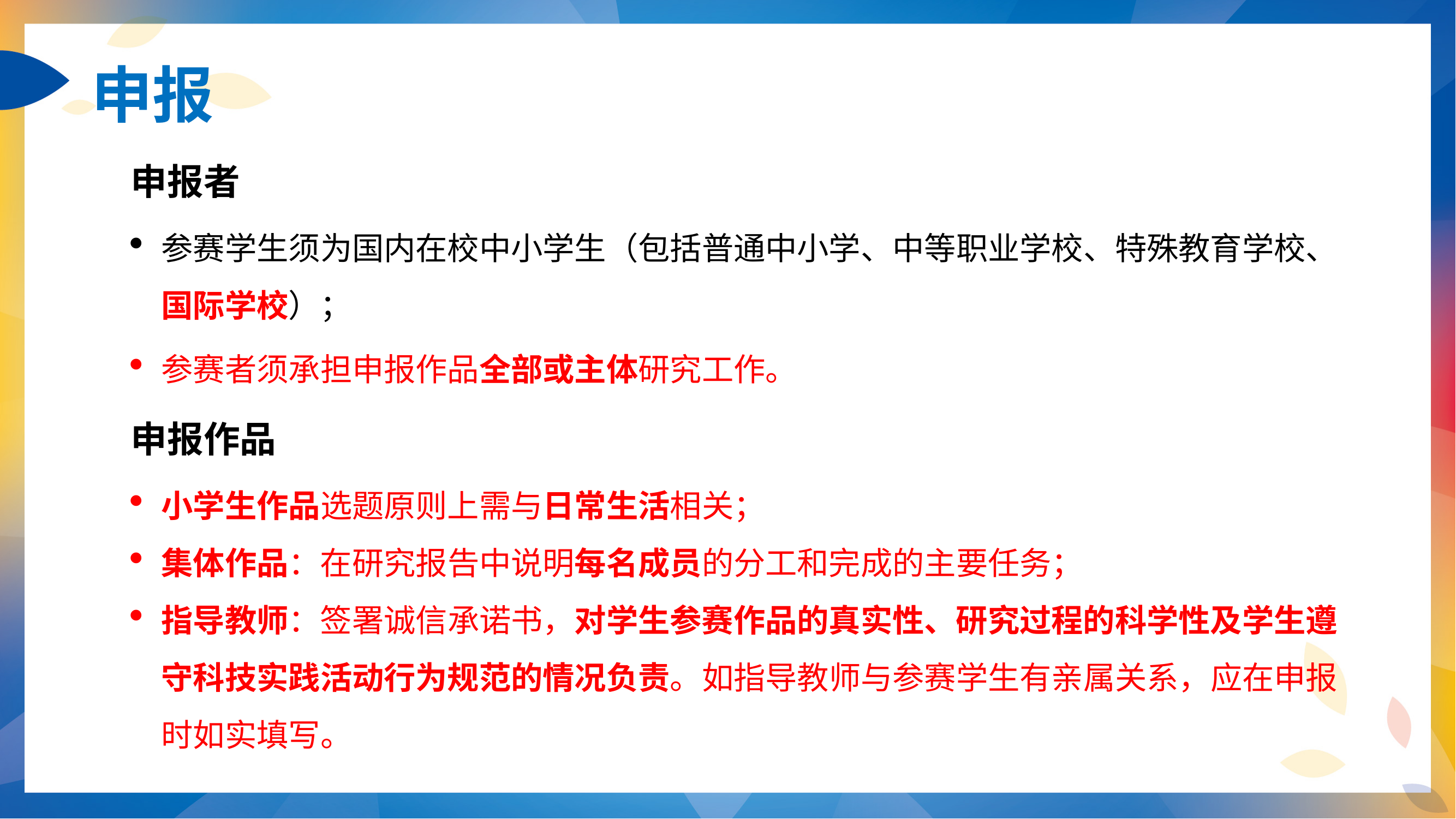

申报
申报者
参赛学生须为国内在校中小学生（包括普通中小学、中等职业学校、特殊教育学校、国际学校）；
参赛者须承担申报作品全部或主体研究工作。
申报作品
小学生作品选题原则上需与日常生活相关；
集体作品：在研究报告中说明每名成员的分工和完成的主要任务；
指导教师：签署诚信承诺书，对学生参赛作品的真实性、研究过程的科学性及学生遵守科技实践活动行为规范的情况负责。如指导教师与参赛学生有亲属关系，应在申报时如实填写。